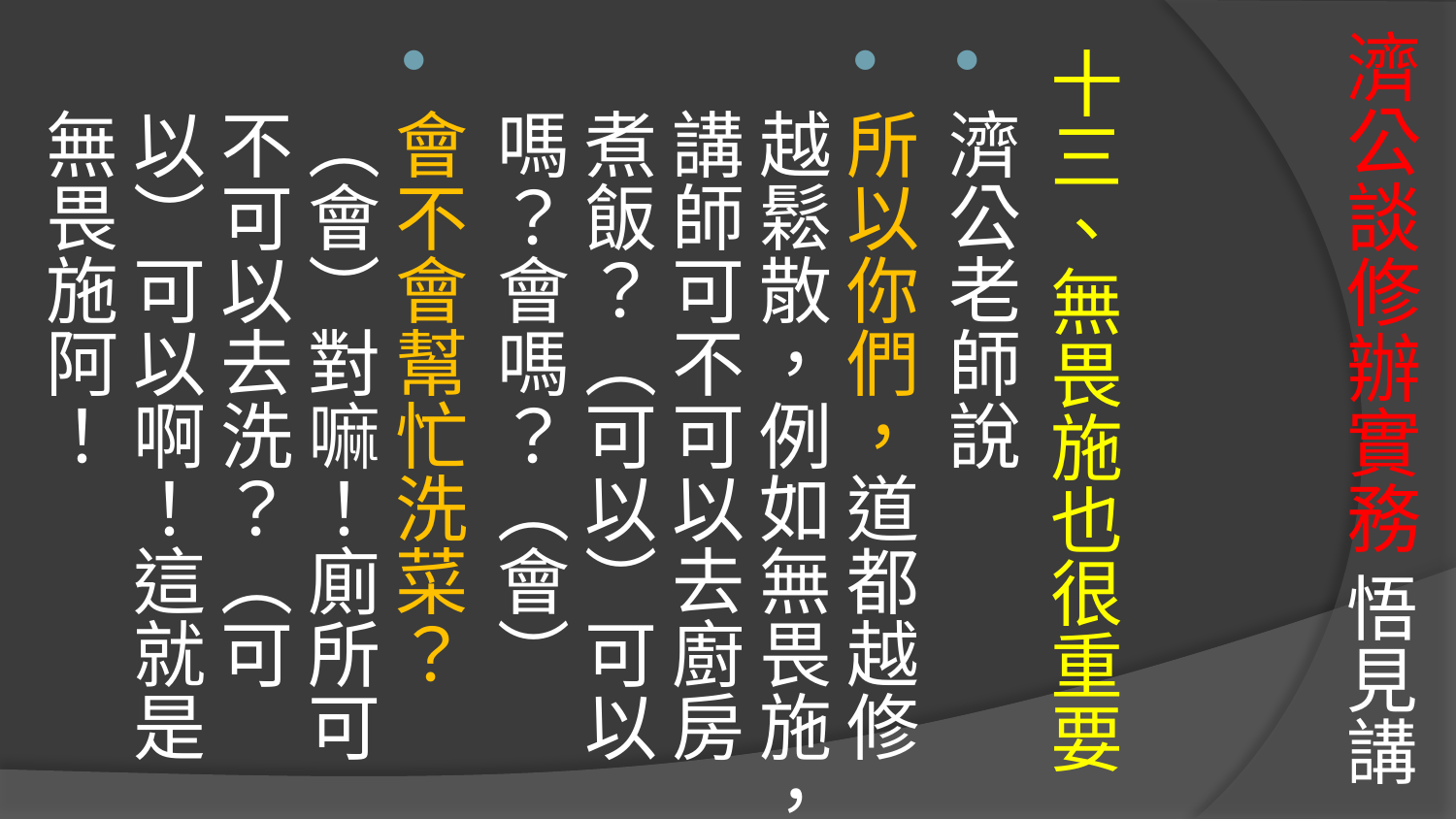

# 濟公談修辦實務 悟見講
十三、無畏施也很重要
濟公老師說
所以你們，道都越修越鬆散，例如無畏施，講師可不可以去廚房煮飯？（可以）可以嗎？會嗎？（會）
會不會幫忙洗菜？（會）對嘛！廁所可不可以去洗？（可以）可以啊！這就是無畏施阿！